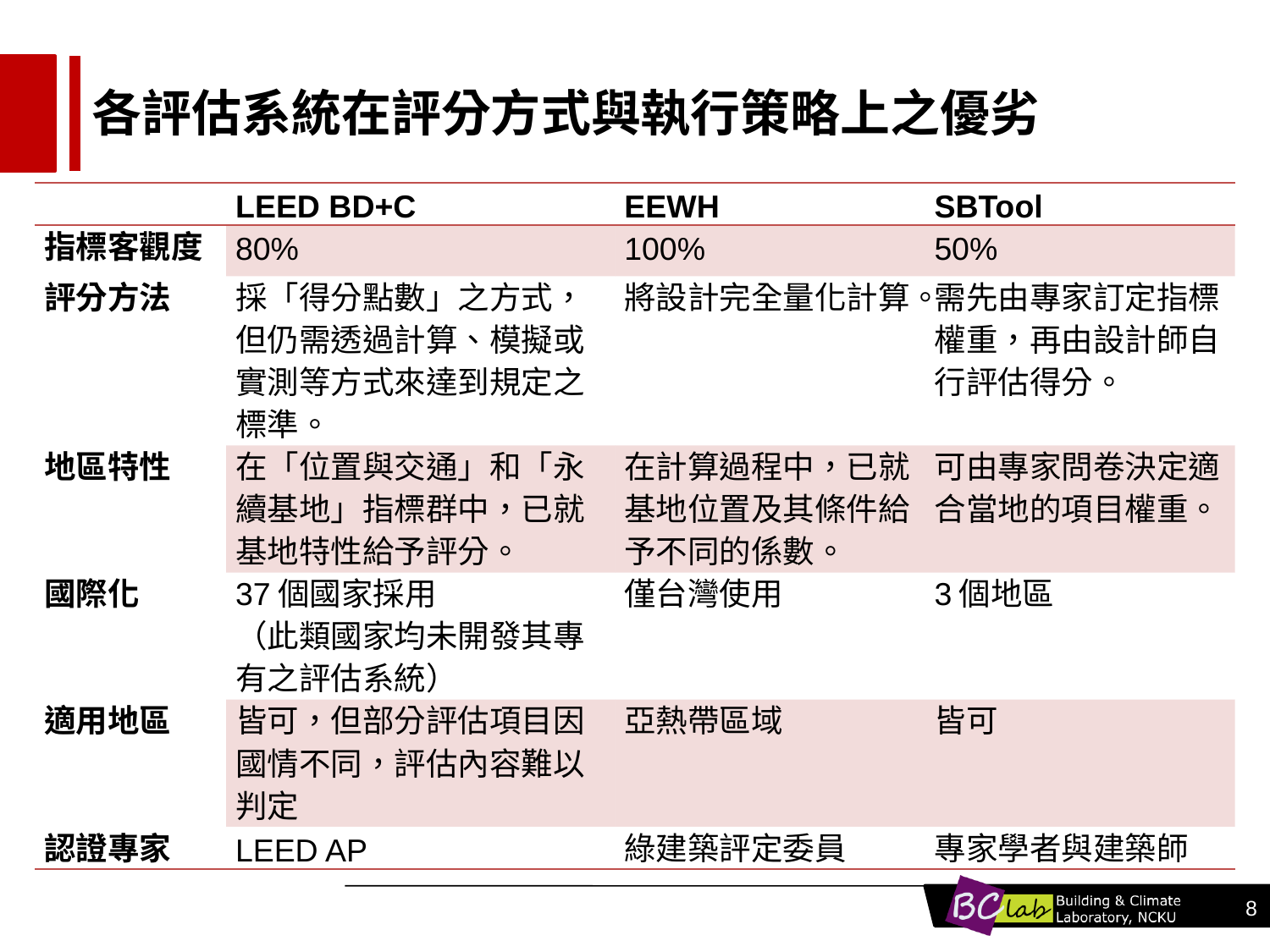

# 各評估系統在評分方式與執行策略上之優劣
|  | LEED BD+C | EEWH | SBTool |
| --- | --- | --- | --- |
| 指標客觀度 | 80% | 100% | 50% |
| 評分方法 | 採「得分點數」之方式，但仍需透過計算、模擬或實測等方式來達到規定之標準。 | 將設計完全量化計算。 | 需先由專家訂定指標權重，再由設計師自行評估得分。 |
| 地區特性 | 在「位置與交通」和「永續基地」指標群中，已就基地特性給予評分。 | 在計算過程中，已就基地位置及其條件給予不同的係數。 | 可由專家問卷決定適合當地的項目權重。 |
| 國際化 | 37個國家採用 （此類國家均未開發其專有之評估系統） | 僅台灣使用 | 3個地區 |
| 適用地區 | 皆可，但部分評估項目因國情不同，評估內容難以判定 | 亞熱帶區域 | 皆可 |
| 認證專家 | LEED AP | 綠建築評定委員 | 專家學者與建築師 |
8